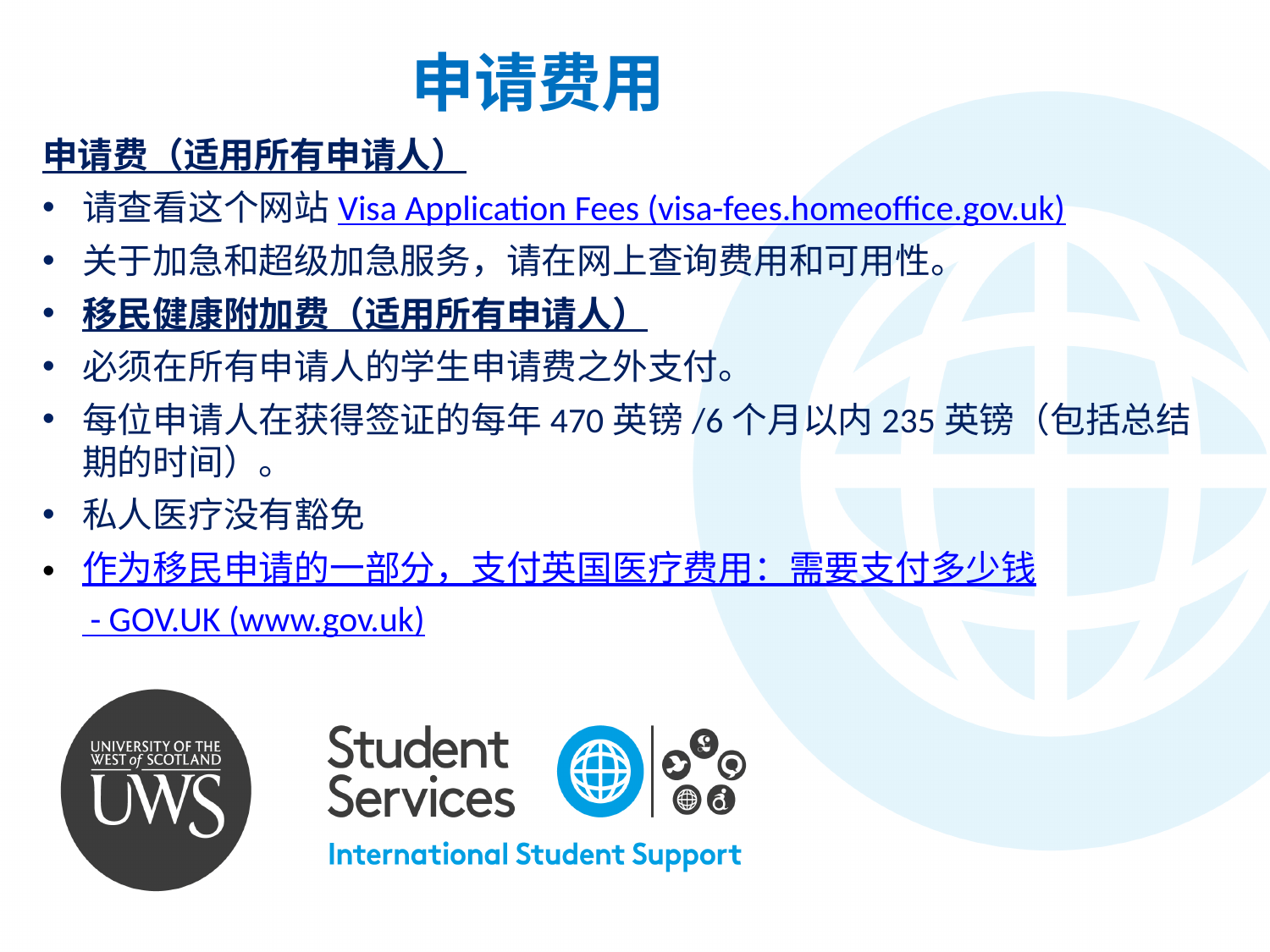

申请费用
申请费（适用所有申请人）
请查看这个网站Visa Application Fees (visa-fees.homeoffice.gov.uk)
关于加急和超级加急服务，请在网上查询费用和可用性。
移民健康附加费（适用所有申请人）
必须在所有申请人的学生申请费之外支付。
每位申请人在获得签证的每年470英镑/6个月以内235英镑（包括总结期的时间）。
私人医疗没有豁免
作为移民申请的一部分，支付英国医疗费用：需要支付多少钱 - GOV.UK (www.gov.uk)